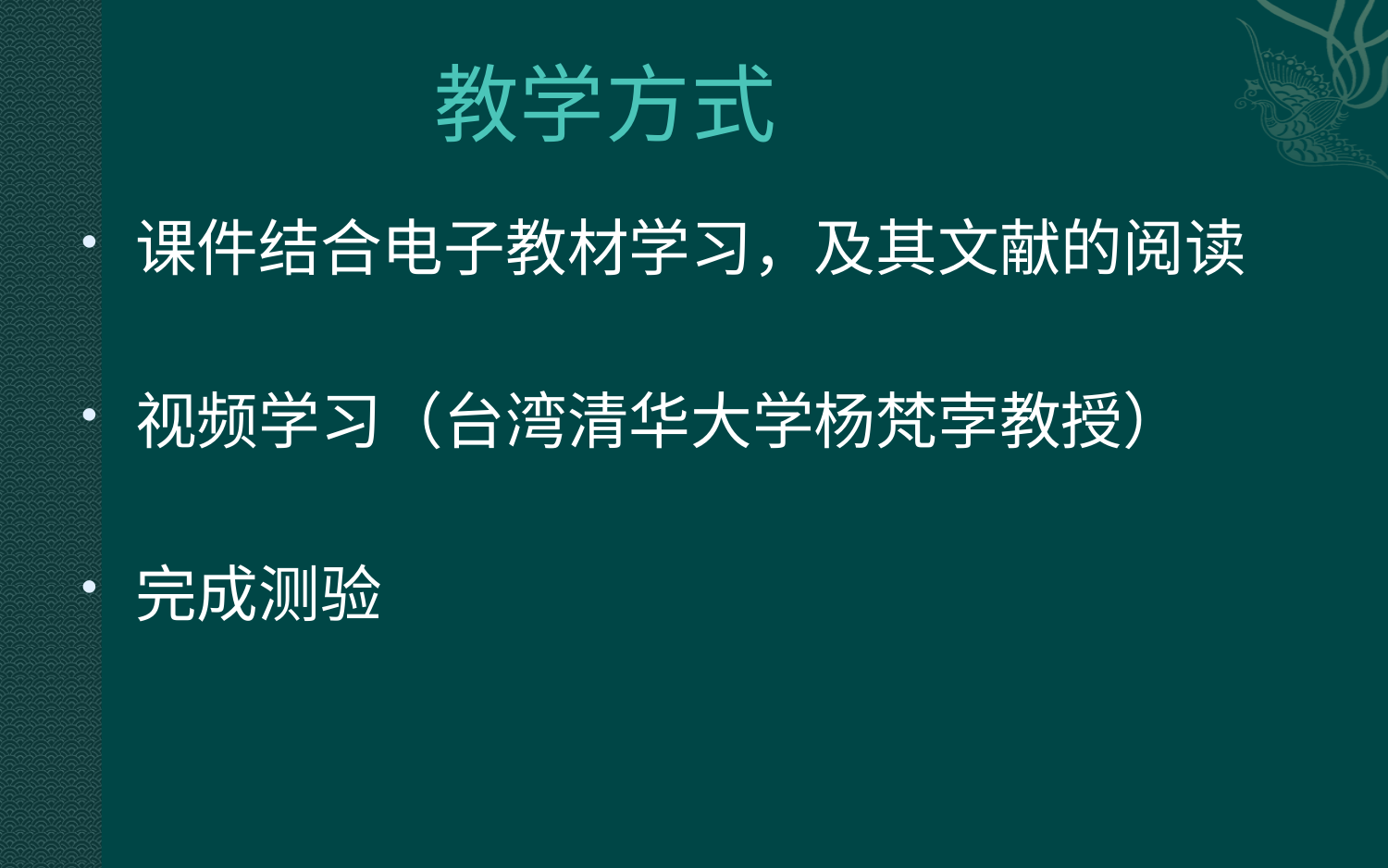

# 教学方式
课件结合电子教材学习，及其文献的阅读

视频学习（台湾清华大学杨梵孛教授）

完成测验